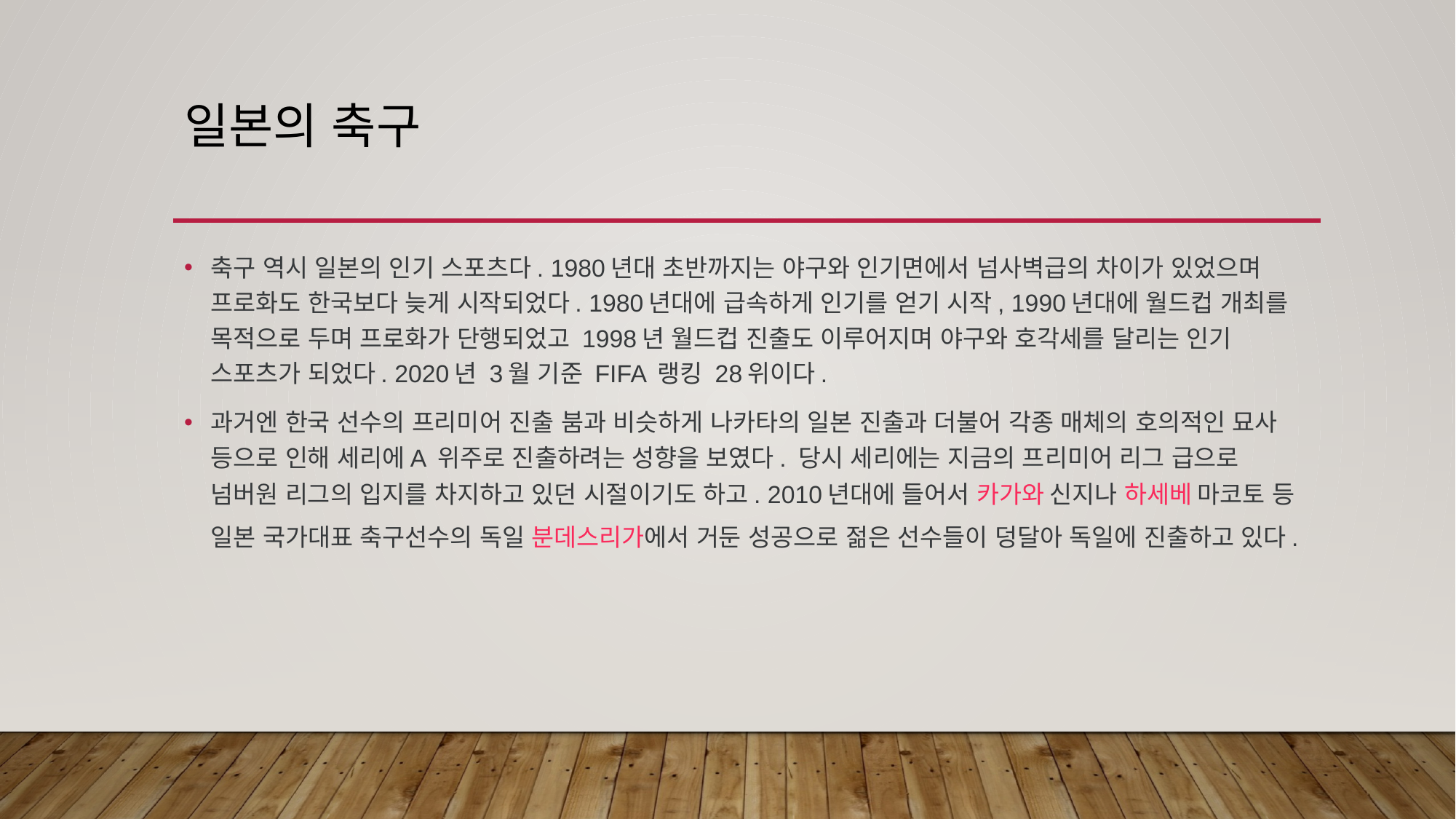

# 일본의 축구
축구 역시 일본의 인기 스포츠다. 1980년대 초반까지는 야구와 인기면에서 넘사벽급의 차이가 있었으며 프로화도 한국보다 늦게 시작되었다. 1980년대에 급속하게 인기를 얻기 시작, 1990년대에 월드컵 개최를 목적으로 두며 프로화가 단행되었고 1998년 월드컵 진출도 이루어지며 야구와 호각세를 달리는 인기 스포츠가 되었다. 2020년 3월 기준 FIFA 랭킹 28위이다.
과거엔 한국 선수의 프리미어 진출 붐과 비슷하게 나카타의 일본 진출과 더불어 각종 매체의 호의적인 묘사 등으로 인해 세리에A 위주로 진출하려는 성향을 보였다. 당시 세리에는 지금의 프리미어 리그 급으로 넘버원 리그의 입지를 차지하고 있던 시절이기도 하고. 2010년대에 들어서 카가와 신지나 하세베 마코토 등 일본 국가대표 축구선수의 독일 분데스리가에서 거둔 성공으로 젊은 선수들이 덩달아 독일에 진출하고 있다.